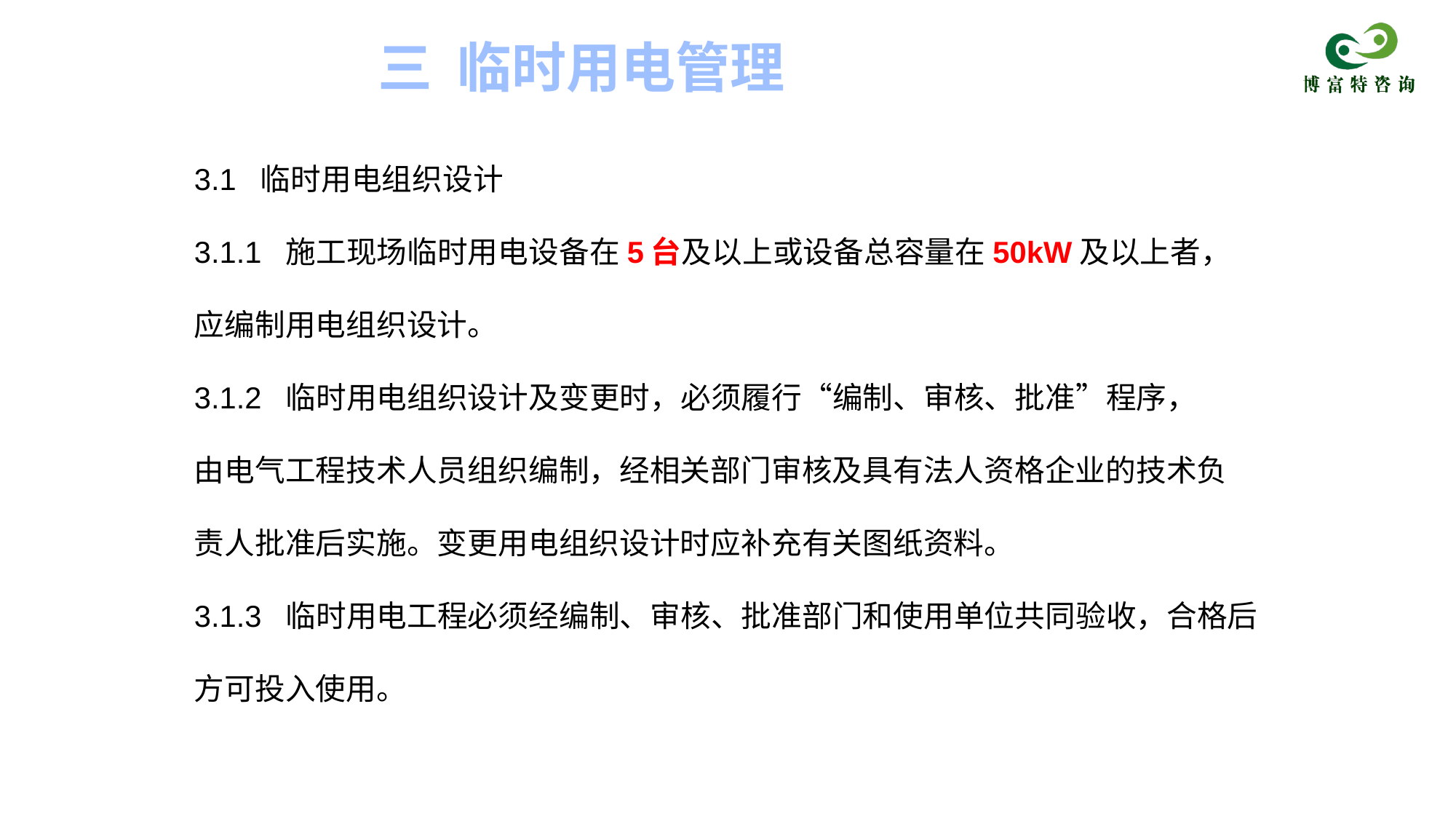

三  临时用电管理
3.1  临时用电组织设计
3.1.1  施工现场临时用电设备在5台及以上或设备总容量在50kW及以上者，
应编制用电组织设计。
3.1.2  临时用电组织设计及变更时，必须履行“编制、审核、批准”程序，
由电气工程技术人员组织编制，经相关部门审核及具有法人资格企业的技术负
责人批准后实施。变更用电组织设计时应补充有关图纸资料。
3.1.3  临时用电工程必须经编制、审核、批准部门和使用单位共同验收，合格后方可投入使用。